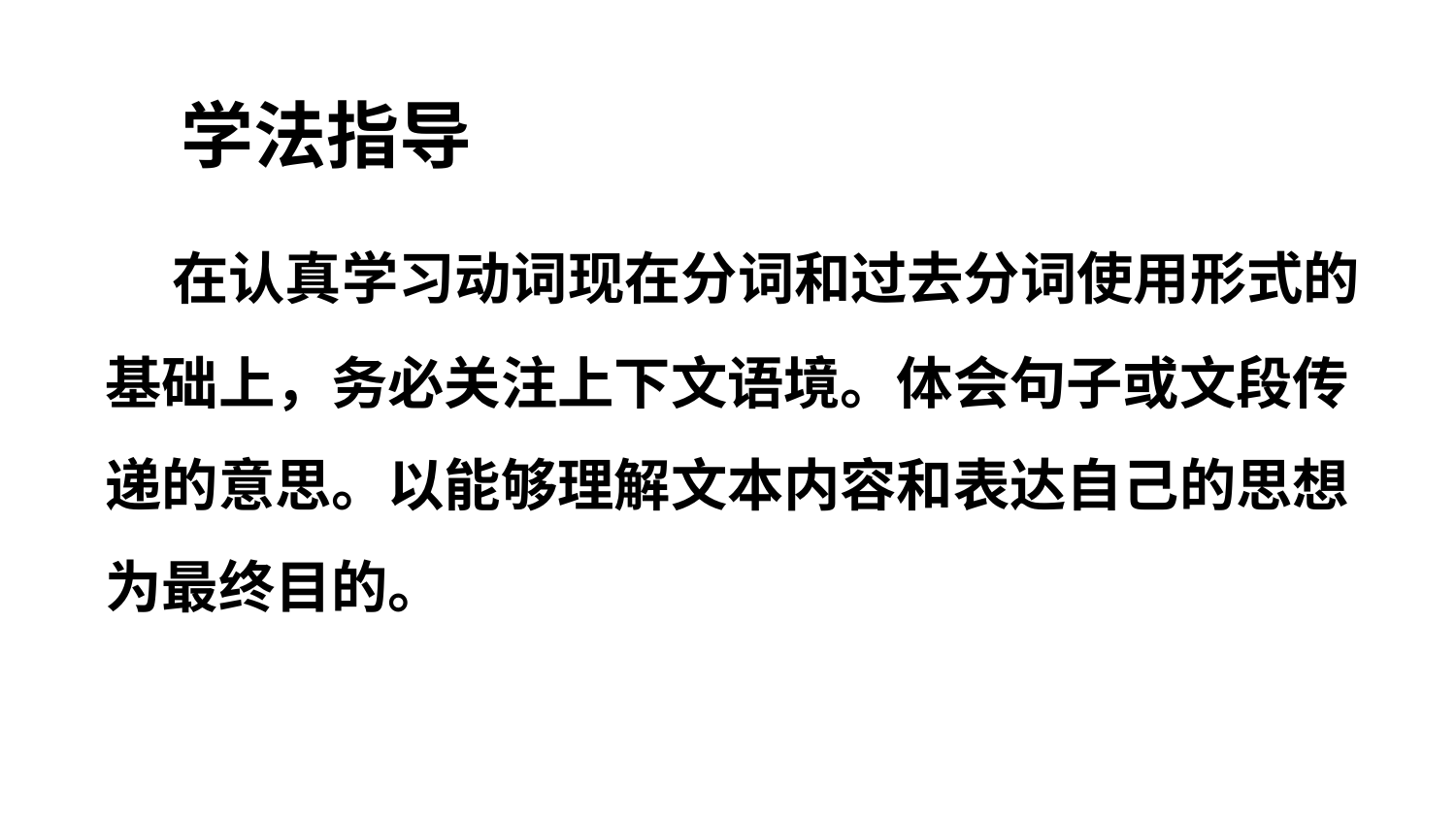

学法指导
   在认真学习动词现在分词和过去分词使用形式的基础上，务必关注上下文语境。体会句子或文段传递的意思。以能够理解文本内容和表达自己的思想为最终目的。